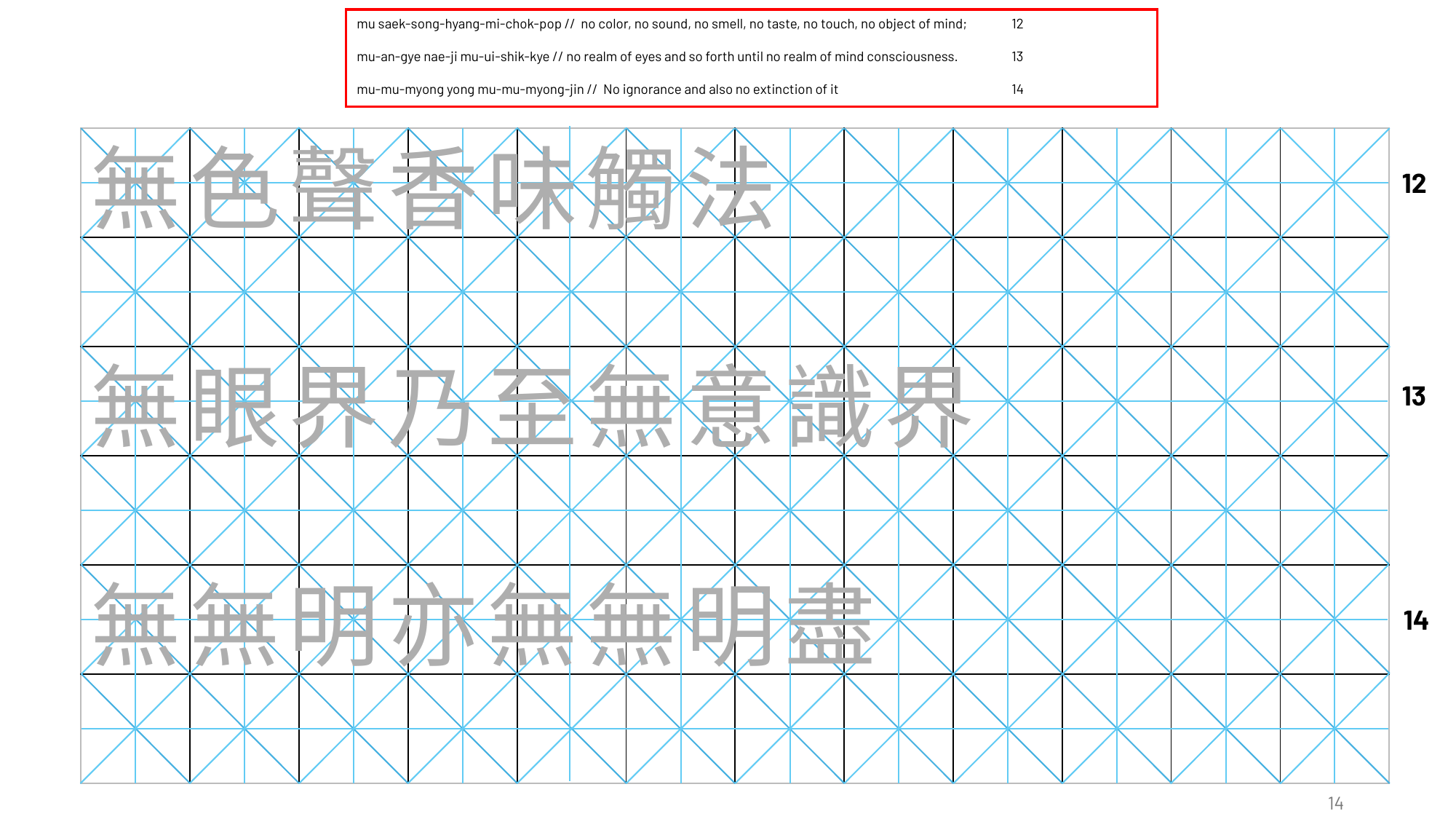

mu saek-song-hyang-mi-chok-pop //  no color, no sound, no smell, no taste, no touch, no object of mind;	12

mu-an-gye nae-ji mu-ui-shik-kye // no realm of eyes and so forth until no realm of mind consciousness.	13

mu-mu-myong yong mu-mu-myong-jin //  No ignorance and also no extinction of it		14
無 色 聲 香 味 觸 法

無 眼 界 乃 至 無 意 識 界

無 無 明 亦 無 無 明 盡
|  |  |  |  |  |  |  |  |  |  |  |  |
| --- | --- | --- | --- | --- | --- | --- | --- | --- | --- | --- | --- |
|  |  |  |  |  |  |  |  |  |  |  |  |
|  |  |  |  |  |  |  |  |  |  |  |  |
|  |  |  |  |  |  |  |  |  |  |  |  |
|  |  |  |  |  |  |  |  |  |  |  |  |
|  |  |  |  |  |  |  |  |  |  |  |  |
12
13
14
14